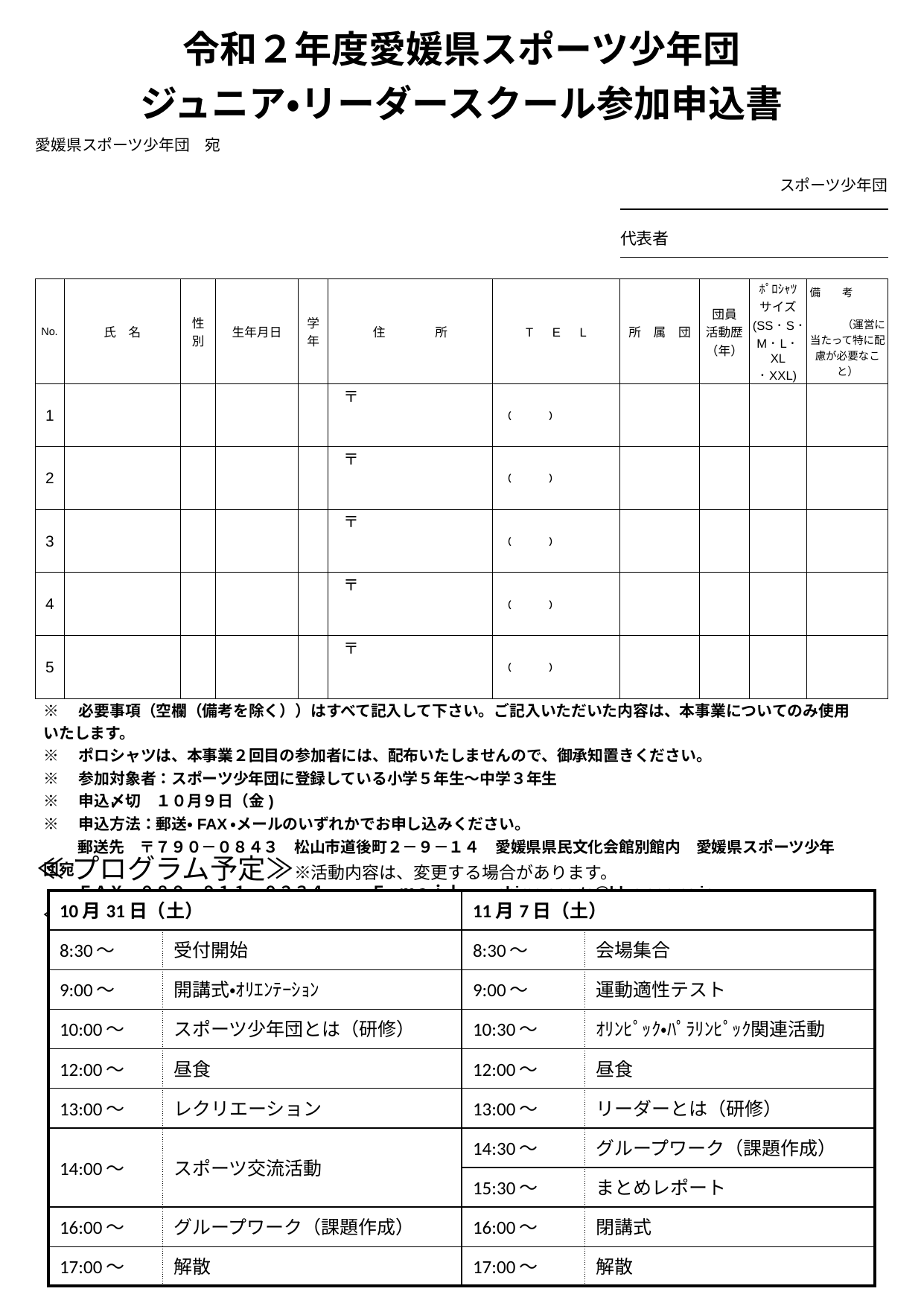

| 令和２年度愛媛県スポーツ少年団 ジュニア・リーダースクール参加申込書 |  |  |  |  |  |  |  |  |  |  |  |
| --- | --- | --- | --- | --- | --- | --- | --- | --- | --- | --- | --- |
| 愛媛県スポーツ少年団　宛 |  |  |  |  |  |  |  |  |  |  |  |
|  |  |  |  |  |  |  | スポーツ少年団 |  |  |  |  |
|  |  |  |  |  |  |  |  |  |  |  |  |
|  |  |  |  |  |  |  | 代表者 |  |  |  |  |
|  |  |  |  |  |  |  |  |  |  |  |  |
|  |  |  |  |  |  |  |  |  |  |  |  |
| No. | 氏　名 | 性 別 | 生年月日 | 学 年 | 住　　　　所 | T　E　L | 所　属　団 | 団員 活動歴（年） | ﾎﾟﾛｼｬﾂ サイズ (SS･S･ M･L･XL ･XXL) | 備　　考　　　　　　　　　　　　　（運営に当たって特に配慮が必要なこと） |  |
| 1 |  |  |  |  | 〒 | （　　　　） |  |  |  |  |  |
| 2 |  |  |  |  | 〒 | （　　　　） |  |  |  |  |  |
| 3 |  |  |  |  | 〒 | （　　　　） |  |  |  |  |  |
| 4 |  |  |  |  | 〒 | （　　　　） |  |  |  |  |  |
| 5 |  |  |  |  | 〒 | （　　　　） |  |  |  |  |  |
| ※　必要事項（空欄（備考を除く））はすべて記入して下さい。ご記入いただいた内容は、本事業についてのみ使用いたします。 ※　ポロシャツは、本事業２回目の参加者には、配布いたしませんので、御承知置きください。 |  |  |  |  |  |  |  |  |  |  |  |
| ※　参加対象者：スポーツ少年団に登録している小学５年生～中学３年生 |  |  |  |  |  |  |  |  |  |  |  |
| ※　申込〆切　１０月９日（金) |  |  |  |  |  |  |  |  |  |  |  |
| ※　申込方法：郵送・FAX・メールのいずれかでお申し込みください。 |  |  |  |  |  |  |  |  |  |  |  |
| 郵送先　〒７９０－０８４３　松山市道後町２－９－１４　愛媛県県民文化会館別館内　愛媛県スポーツ少年団宛 |  |  |  |  |  |  |  |  |  |  |  |
| ＦＡＸ　０８９－９１１－０２３４　　　Ｅ-ｍａｉｌ　　ehime-sports@blue.ocn.ne.jp |  |  |  |  |  |  |  |  |  |  |  |
| ≪お問合せ先≫　０８９－９１１－１１９９（愛媛県スポーツ少年団事務局） |  |  |  |  |  |  |  |  |  |  |  |
≪プログラム予定≫※活動内容は、変更する場合があります。
| 10月31日（土） |  | 11月7日（土） |  |
| --- | --- | --- | --- |
| 8:30～ | 受付開始 | 8:30～ | 会場集合 |
| 9:00～ | 開講式・ｵﾘｴﾝﾃｰｼｮﾝ | 9:00～ | 運動適性テスト |
| 10:00～ | スポーツ少年団とは（研修） | 10:30～ | ｵﾘﾝﾋﾟｯｸ・ﾊﾟﾗﾘﾝﾋﾟｯｸ関連活動 |
| 12:00～ | 昼食 | 12:00～ | 昼食 |
| 13:00～ | レクリエーション | 13:00～ | リーダーとは（研修） |
| 14:00～ | スポーツ交流活動 | 14:30～ | グループワーク（課題作成） |
|  |  | 15:30～ | まとめレポート |
| 16:00～ | グループワーク（課題作成） | 16:00～ | 閉講式 |
| 17:00～ | 解散 | 17:00～ | 解散 |